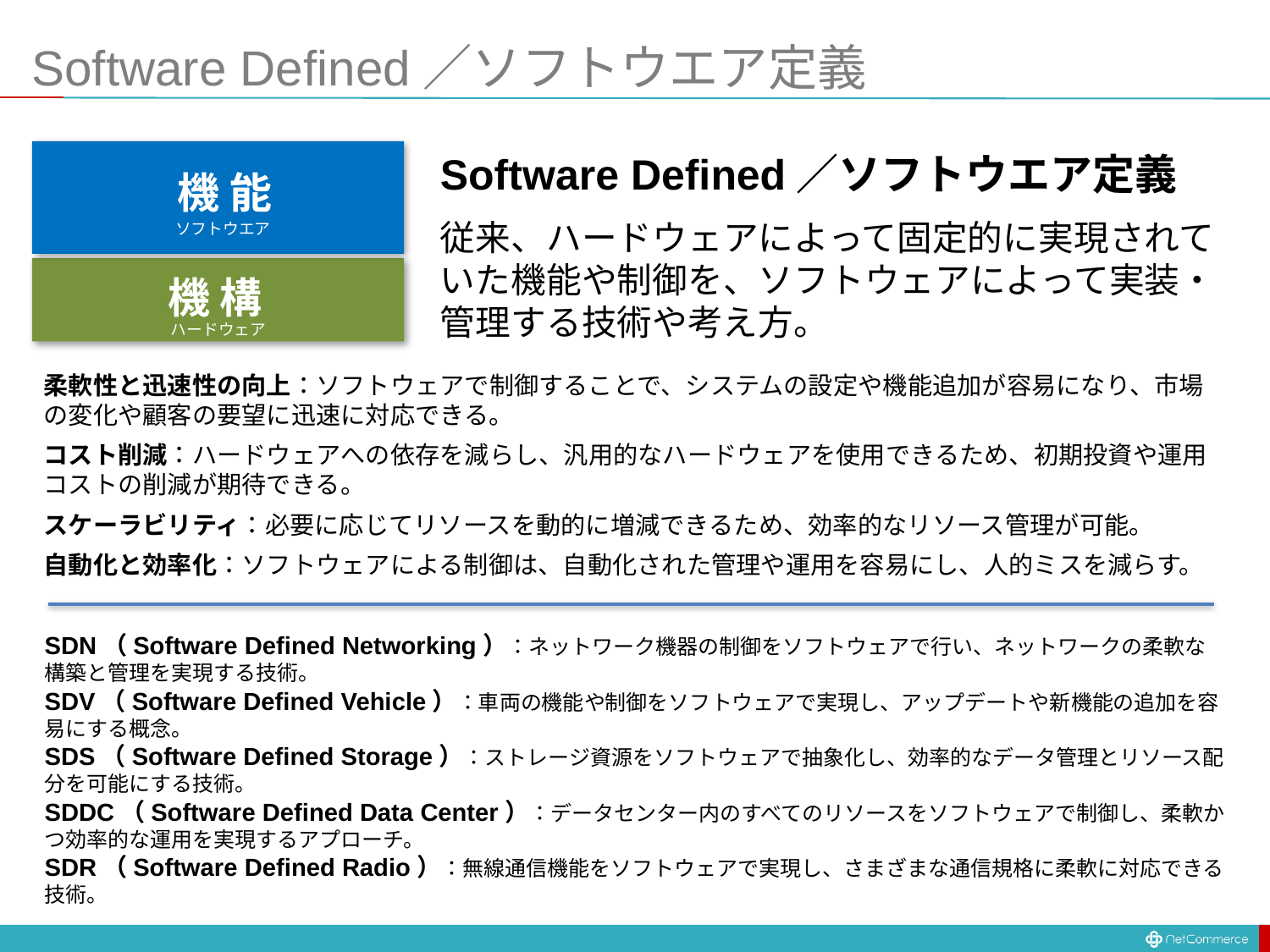

# Software Defined／ソフトウエア定義

Software Defined／ソフトウエア定義

従来、ハードウェアによって固定的に実現されていた機能や制御を、ソフトウェアによって実装・管理する技術や考え方。
機 能
ソフトウエア

機 構
ハードウェア
柔軟性と迅速性の向上：ソフトウェアで制御することで、システムの設定や機能追加が容易になり、市場の変化や顧客の要望に迅速に対応できる。
コスト削減：ハードウェアへの依存を減らし、汎用的なハードウェアを使用できるため、初期投資や運用コストの削減が期待できる。
スケーラビリティ：必要に応じてリソースを動的に増減できるため、効率的なリソース管理が可能。
自動化と効率化：ソフトウェアによる制御は、自動化された管理や運用を容易にし、人的ミスを減らす。
SDN（Software Defined Networking）：ネットワーク機器の制御をソフトウェアで行い、ネットワークの柔軟な構築と管理を実現する技術。
SDV（Software Defined Vehicle）：車両の機能や制御をソフトウェアで実現し、アップデートや新機能の追加を容易にする概念。
SDS（Software Defined Storage）：ストレージ資源をソフトウェアで抽象化し、効率的なデータ管理とリソース配分を可能にする技術。
SDDC（Software Defined Data Center）：データセンター内のすべてのリソースをソフトウェアで制御し、柔軟かつ効率的な運用を実現するアプローチ。
SDR（Software Defined Radio）：無線通信機能をソフトウェアで実現し、さまざまな通信規格に柔軟に対応できる技術。